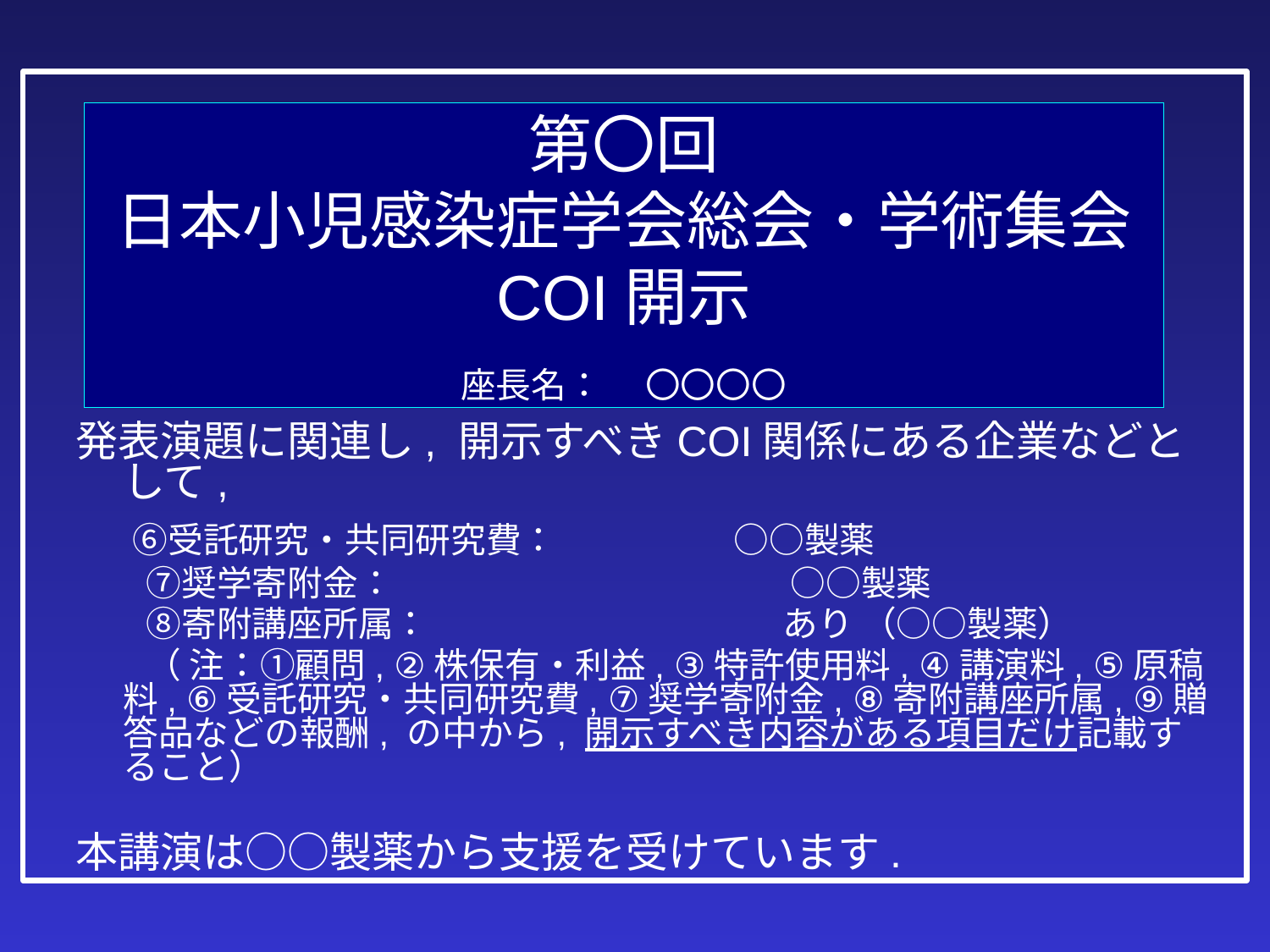

# 第〇回 日本小児感染症学会総会・学術集会 COI開示 　 座長名： 　〇〇〇〇
発表演題に関連し, 開示すべきCOI関係にある企業などとして,
　 ⑥受託研究・共同研究費：　　　　　○○製薬
　　⑦奨学寄附金：　 　　　　　　　　　　○○製薬
　　⑧寄附講座所属：　　　　　　　　　　あり （○○製薬）
　　（ 注：①顧問, ②株保有・利益, ③特許使用料, ④講演料, ⑤原稿料, ⑥受託研究・共同研究費, ⑦奨学寄附金, ⑧寄附講座所属, ⑨贈答品などの報酬, の中から, 開示すべき内容がある項目だけ記載すること）

本講演は○○製薬から支援を受けています.